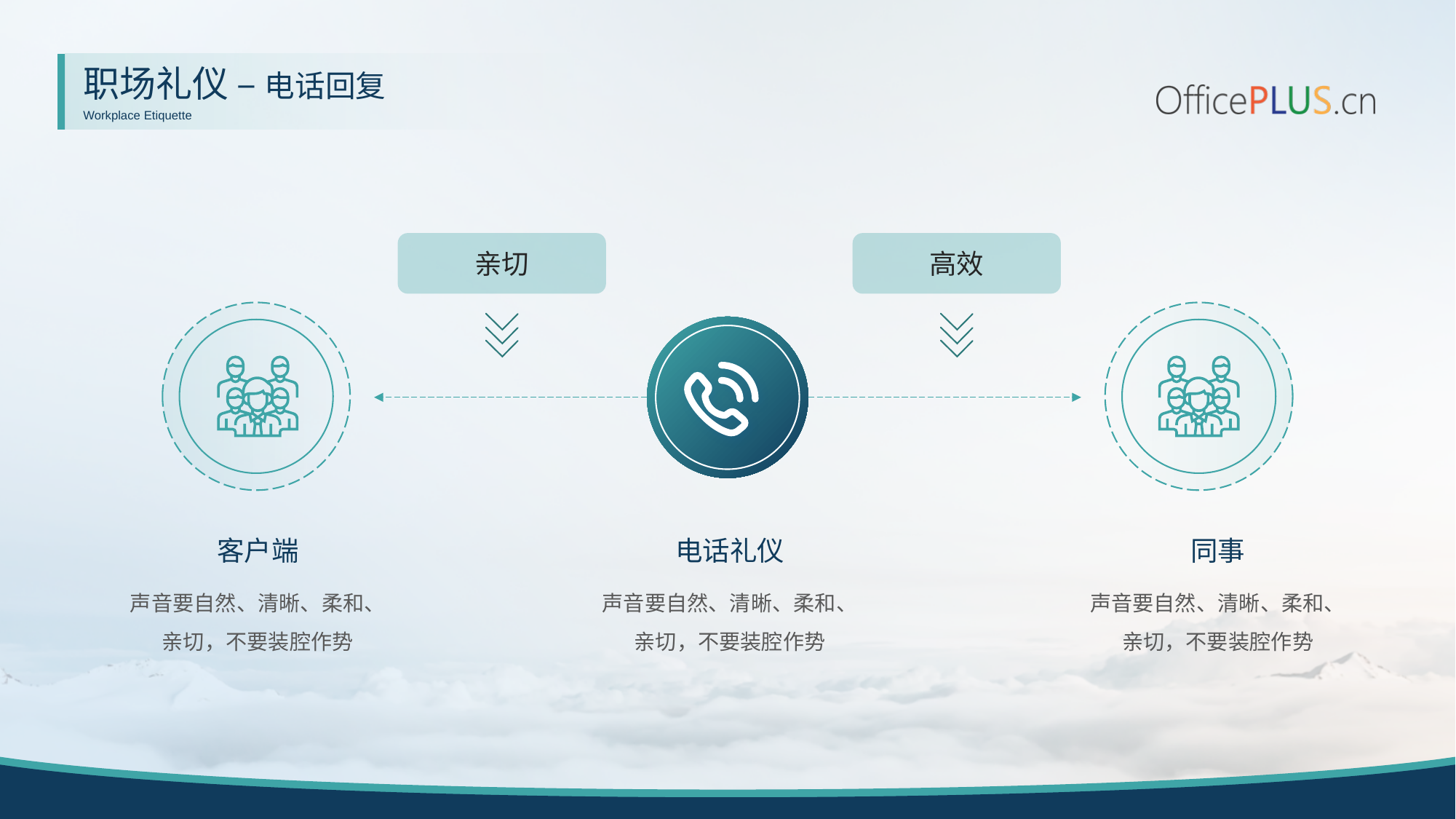

职场礼仪 – 电话回复
Workplace Etiquette
亲切
高效

客户端
电话礼仪
同事
声音要自然、清晰、柔和、亲切，不要装腔作势
声音要自然、清晰、柔和、亲切，不要装腔作势
声音要自然、清晰、柔和、亲切，不要装腔作势